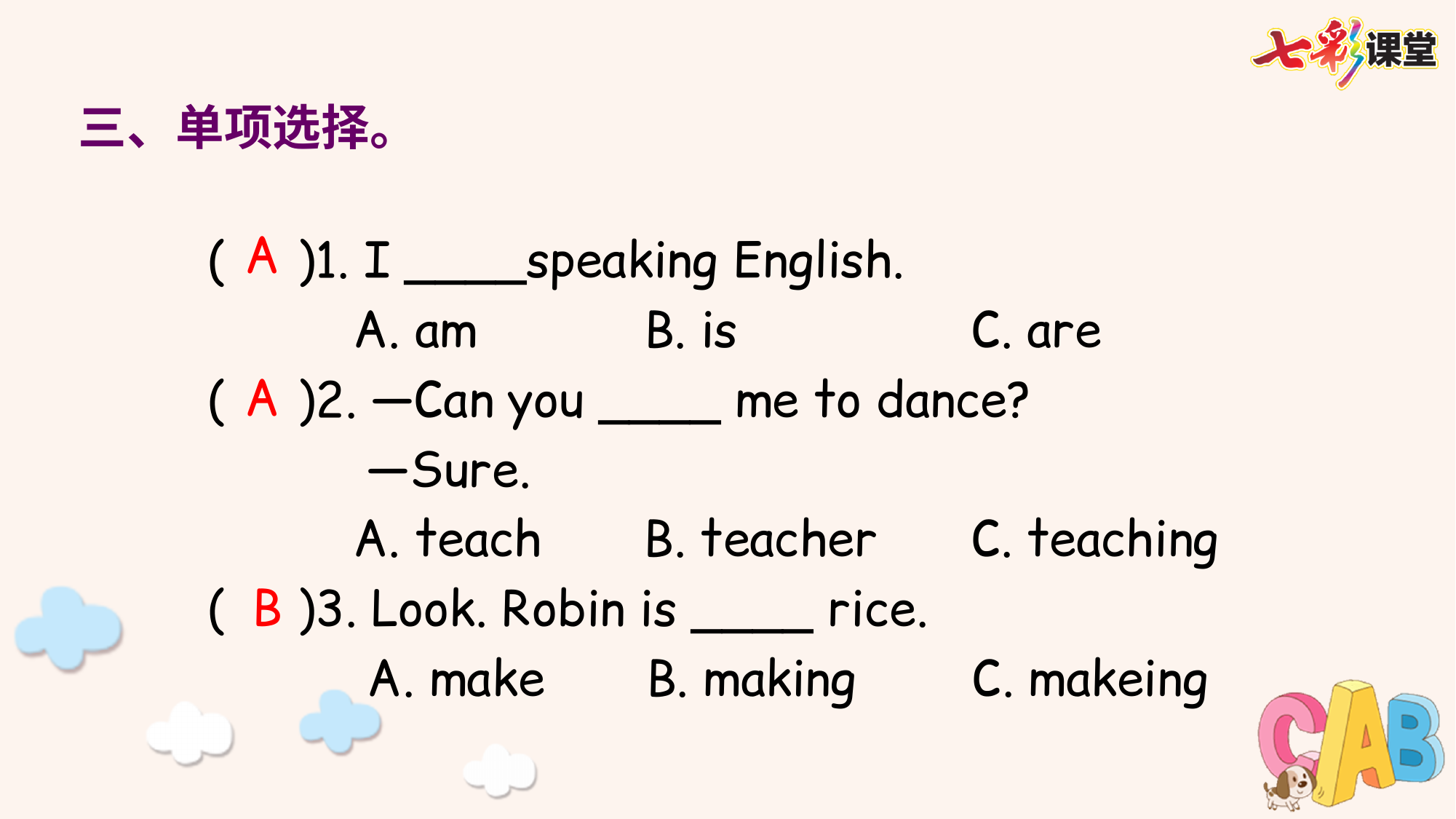

三、单项选择。

(     )1. I ____speaking English.
          A. am          	B. is             	C. are
(     )2. —Can you ____ me to dance?
           —Sure.
          A. teach       B. teacher     	C. teaching
(     )3. Look. Robin is ____ rice.
           A. make       B. making        C. makeing
A
A
B